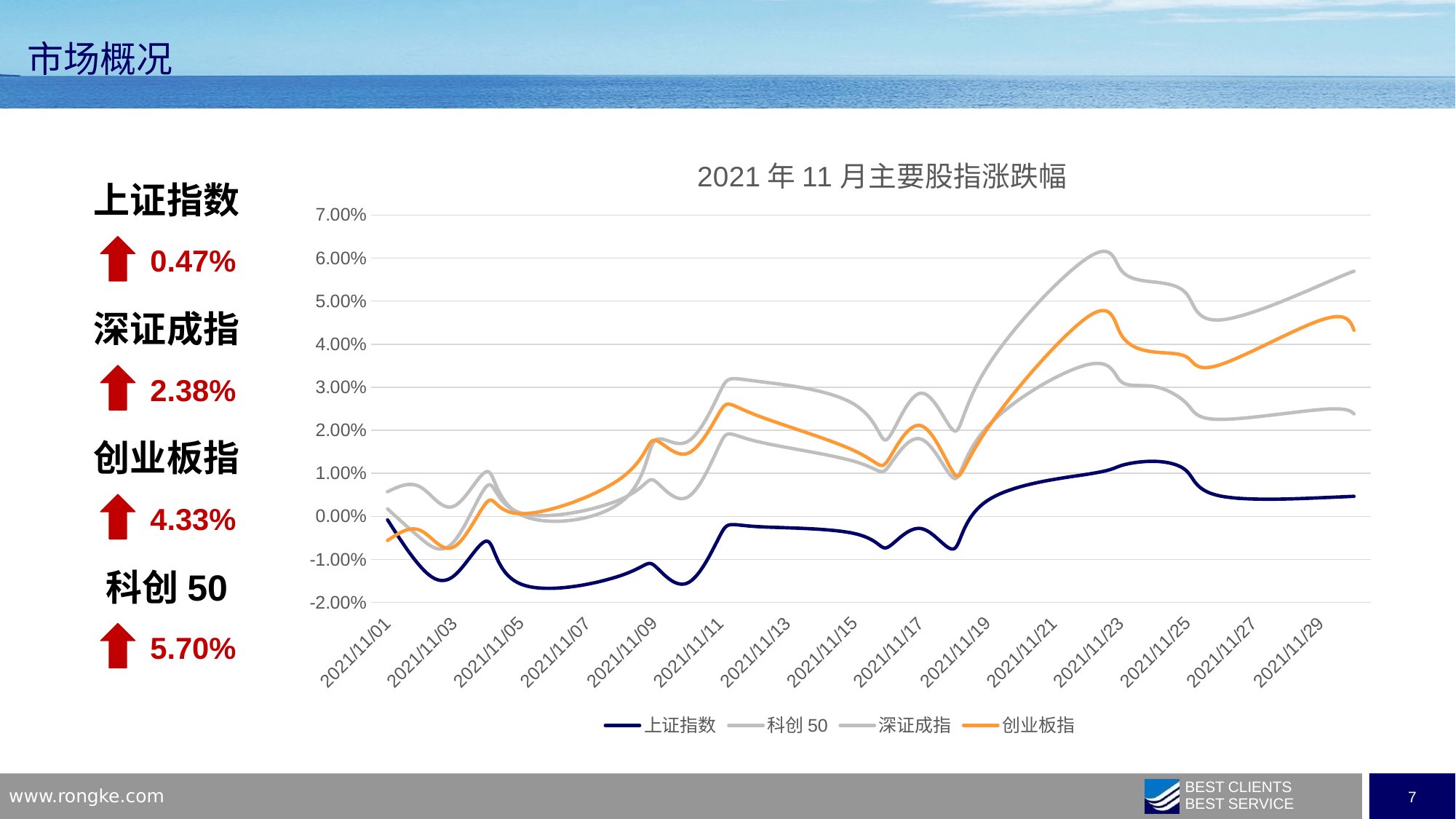

市场概况

### Chart: 2021年11月主要股指涨跌幅

| Category | 上证指数 | 科创50 | 深证成指 | 创业板指 |
|---|---|---|---|---|
| 44501 | -0.0008052803341640491 | 0.005738882356850716 | 0.0017399027996076732 | -0.005595963786293123 |
| 44502 | -0.01175749881721111 | 0.006765028271118467 | -0.0051286721228460674 | -0.0033032248822247867 |
| 44503 | -0.013756604568707198 | 0.002402529388440877 | -0.005785024574120334 | -0.00703725976783709 |
| 44504 | -0.005770640114986625 | 0.010418958609798912 | 0.0071890840613029194 | 0.0034570749388553867 |
| 44505 | -0.01572120555478229 | 0.00038891410026331563 | 0.0007777802842661163 | 0.0006235777077088223 |
| 44508 | -0.013730105810949245 | 0.003294596629468405 | 0.003977418907063601 | 0.008842125369143083 |
| 44509 | -0.011370306862098611 | 0.017414183919268522 | 0.008341811184563452 | 0.017691144892133526 |
| 44510 | -0.015469213644571211 | 0.017373430305447135 | 0.004463137158785102 | 0.01462324643018631 |
| 44511 | -0.00410175398942314 | 0.029332789569825213 | 0.017186058745108257 | 0.024644600400218986 |
| 44512 | -0.0023217140321155627 | 0.03148664312841065 | 0.017575225677378237 | 0.023719560147015484 |
| 44515 | -0.0039560672020900745 | 0.026073861305353274 | 0.012802132003707278 | 0.015283234820550495 |
| 44516 | -0.007202418738951666 | 0.01796288942978741 | 0.011250847842787515 | 0.012848106271441617 |
| 44517 | -0.0028105315422466415 | 0.028622860184593035 | 0.01797763009793818 | 0.0210895150664121 |
| 44518 | -0.0075057731349448265 | 0.01989349340264157 | 0.008842379227121722 | 0.00992074707558066 |
| 44519 | 0.003675236750191102 | 0.03480079289772653 | 0.02083570969198667 | 0.020382431547170565 |
| 44522 | 0.009794279149359264 | 0.06001467416590445 | 0.03524051194550126 | 0.04627791796553815 |
| 44523 | 0.011770325343572585 | 0.05733983328405645 | 0.031398457254814716 | 0.042410745329658495 |
| 44524 | 0.012788864297352598 | 0.054454778243042234 | 0.03018487090023636 | 0.03820059600109249 |
| 44525 | 0.010386018962229127 | 0.05148048066631361 | 0.026057680850177567 | 0.036943741018574006 |
| 44526 | 0.004722783386665874 | 0.045650135453839 | 0.022543809304881757 | 0.03527672864938758 |
| 44529 | 0.004330207109498385 | 0.05374169743600321 | 0.024829161667721644 | 0.04558611499508314 |
| 44530 | 0.0046657828673184465 | 0.05695313950370262 | 0.0238283369715091 | 0.04325338402973733 |
上证指数

0.47%
深证成指

2.38%
创业板指

4.33%
科创50

5.70%